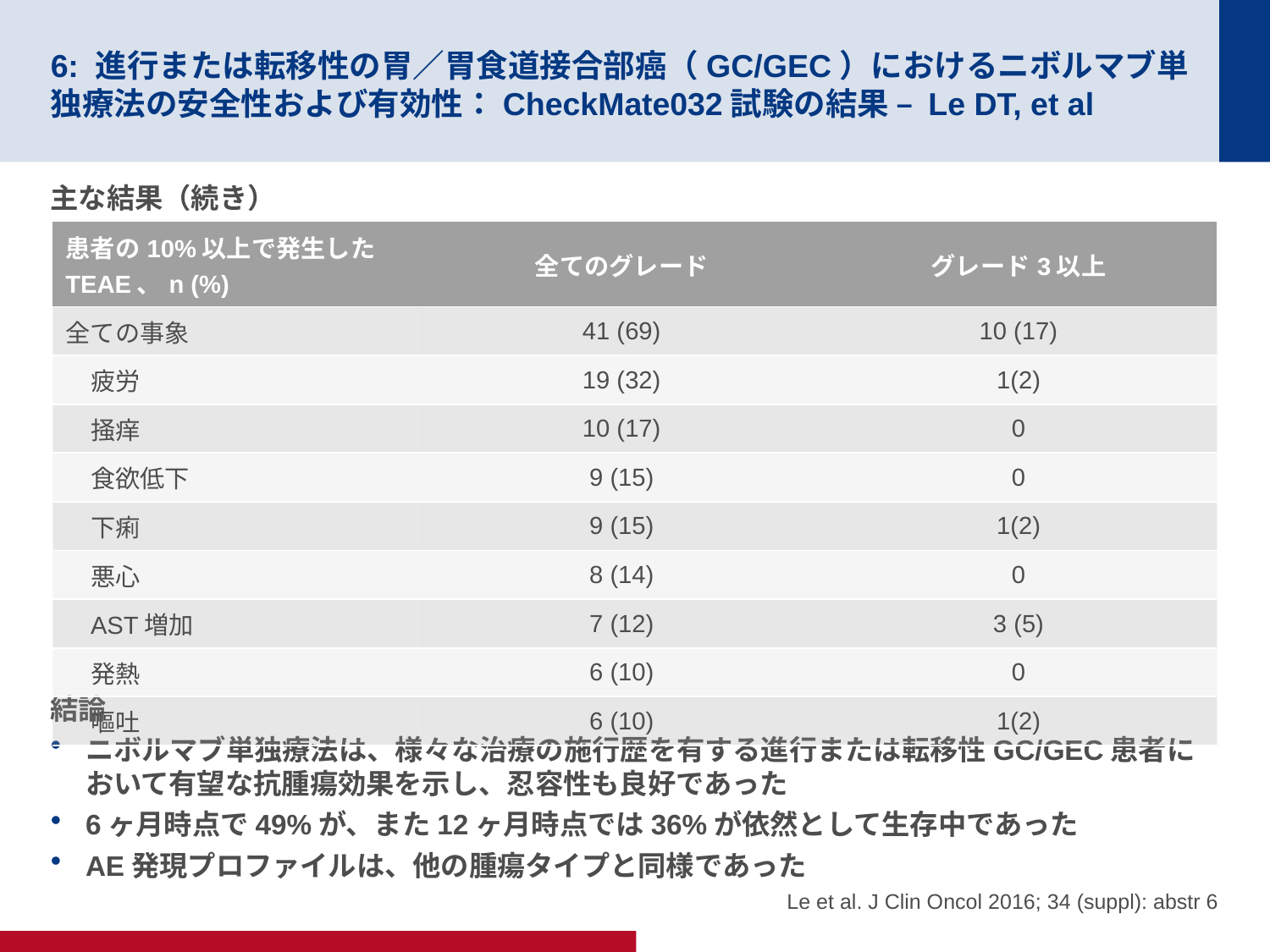

# 6: 進行または転移性の胃／胃食道接合部癌（GC/GEC）におけるニボルマブ単独療法の安全性および有効性：CheckMate032試験の結果 – Le DT, et al
主な結果（続き）

結論
ニボルマブ単独療法は、様々な治療の施行歴を有する進行または転移性GC/GEC患者において有望な抗腫瘍効果を示し、忍容性も良好であった
6ヶ月時点で49%が、また12ヶ月時点では36%が依然として生存中であった
AE発現プロファイルは、他の腫瘍タイプと同様であった
| 患者の10%以上で発生したTEAE、n (%) | 全てのグレード | グレード3以上 |
| --- | --- | --- |
| 全ての事象 | 41 (69) | 10 (17) |
| 疲労 | 19 (32) | 1(2) |
| 掻痒 | 10 (17) | 0 |
| 食欲低下 | 9 (15) | 0 |
| 下痢 | 9 (15) | 1(2) |
| 悪心 | 8 (14) | 0 |
| AST増加 | 7 (12) | 3 (5) |
| 発熱 | 6 (10) | 0 |
| 嘔吐 | 6 (10) | 1(2) |
Le et al. J Clin Oncol 2016; 34 (suppl): abstr 6